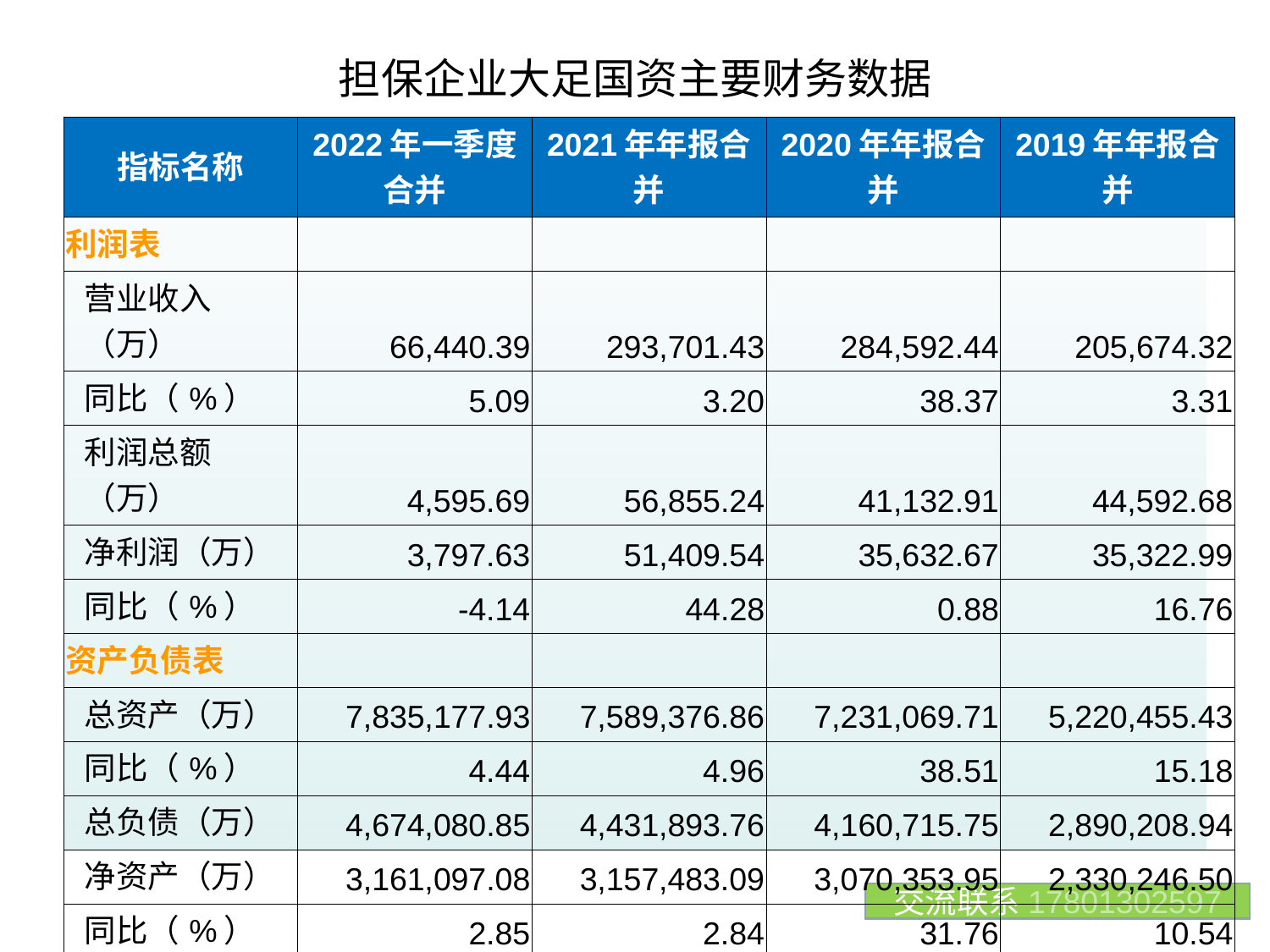

# 担保企业大足国资主要财务数据
| 指标名称 | 2022年一季度合并 | 2021年年报合并 | 2020年年报合并 | 2019年年报合并 |
| --- | --- | --- | --- | --- |
| 利润表 |  |  |  |  |
| 营业收入（万） | 66,440.39 | 293,701.43 | 284,592.44 | 205,674.32 |
| 同比（%） | 5.09 | 3.20 | 38.37 | 3.31 |
| 利润总额（万） | 4,595.69 | 56,855.24 | 41,132.91 | 44,592.68 |
| 净利润（万） | 3,797.63 | 51,409.54 | 35,632.67 | 35,322.99 |
| 同比（%） | -4.14 | 44.28 | 0.88 | 16.76 |
| 资产负债表 |  |  |  |  |
| 总资产（万） | 7,835,177.93 | 7,589,376.86 | 7,231,069.71 | 5,220,455.43 |
| 同比（%） | 4.44 | 4.96 | 38.51 | 15.18 |
| 总负债（万） | 4,674,080.85 | 4,431,893.76 | 4,160,715.75 | 2,890,208.94 |
| 净资产（万） | 3,161,097.08 | 3,157,483.09 | 3,070,353.95 | 2,330,246.50 |
| 同比（%） | 2.85 | 2.84 | 31.76 | 10.54 |
| 现金流量表 |  |  |  |  |
| 经营现金流量净额（万） | 9,153.67 | 61,167.73 | -59,323.25 | 310.95 |